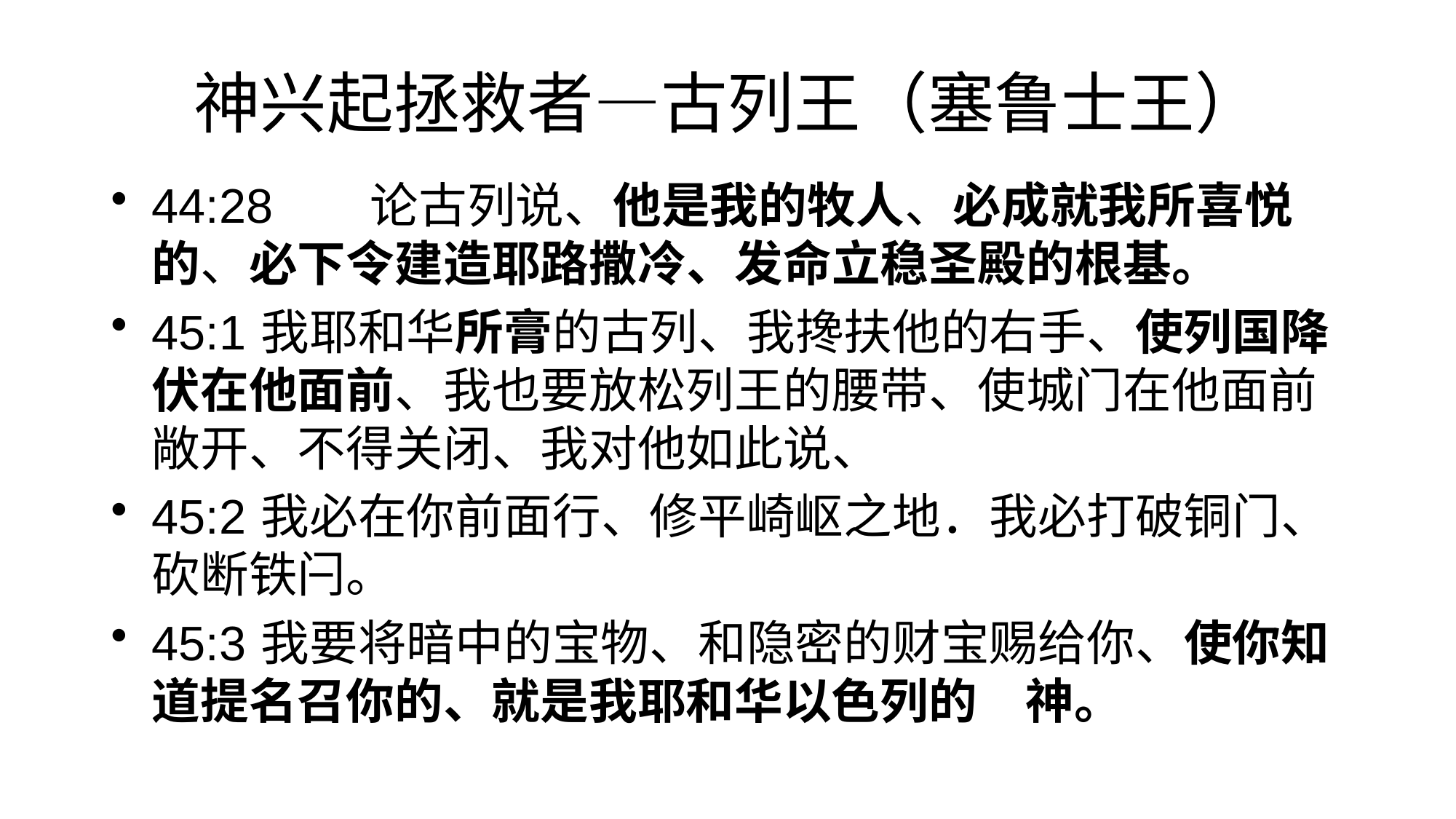

# 神兴起拯救者—古列王（塞鲁士王）
44:28	论古列说、他是我的牧人、必成就我所喜悦的、必下令建造耶路撒冷、发命立稳圣殿的根基。
45:1	我耶和华所膏的古列、我搀扶他的右手、使列国降伏在他面前、我也要放松列王的腰带、使城门在他面前敞开、不得关闭、我对他如此说、
45:2	我必在你前面行、修平崎岖之地．我必打破铜门、砍断铁闩。
45:3	我要将暗中的宝物、和隐密的财宝赐给你、使你知道提名召你的、就是我耶和华以色列的　神。